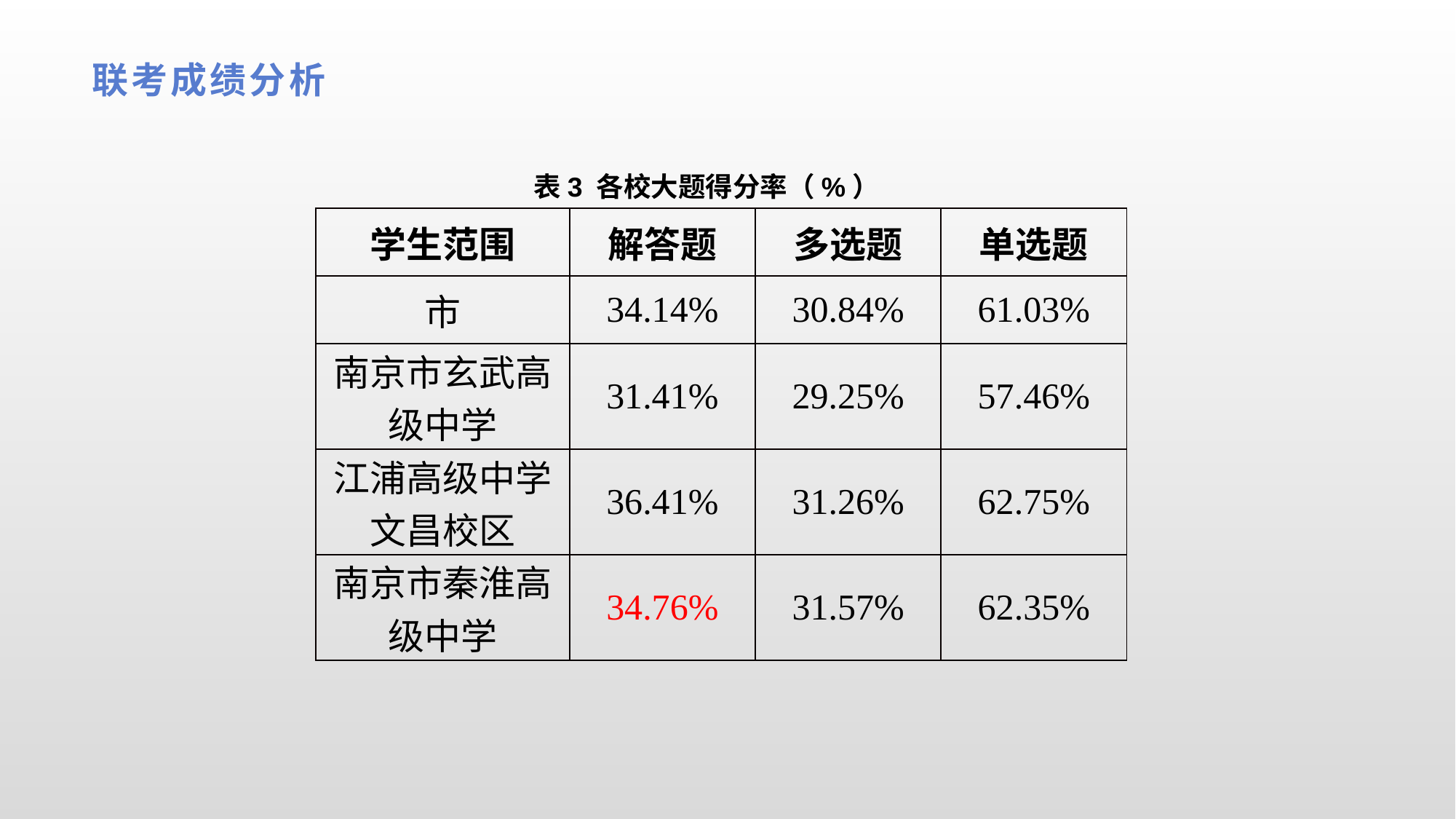

联考成绩分析
表3 各校大题得分率（%）
| 学生范围 | 解答题 | 多选题 | 单选题 |
| --- | --- | --- | --- |
| 市 | 34.14% | 30.84% | 61.03% |
| 南京市玄武高级中学 | 31.41% | 29.25% | 57.46% |
| 江浦高级中学文昌校区 | 36.41% | 31.26% | 62.75% |
| 南京市秦淮高级中学 | 34.76% | 31.57% | 62.35% |